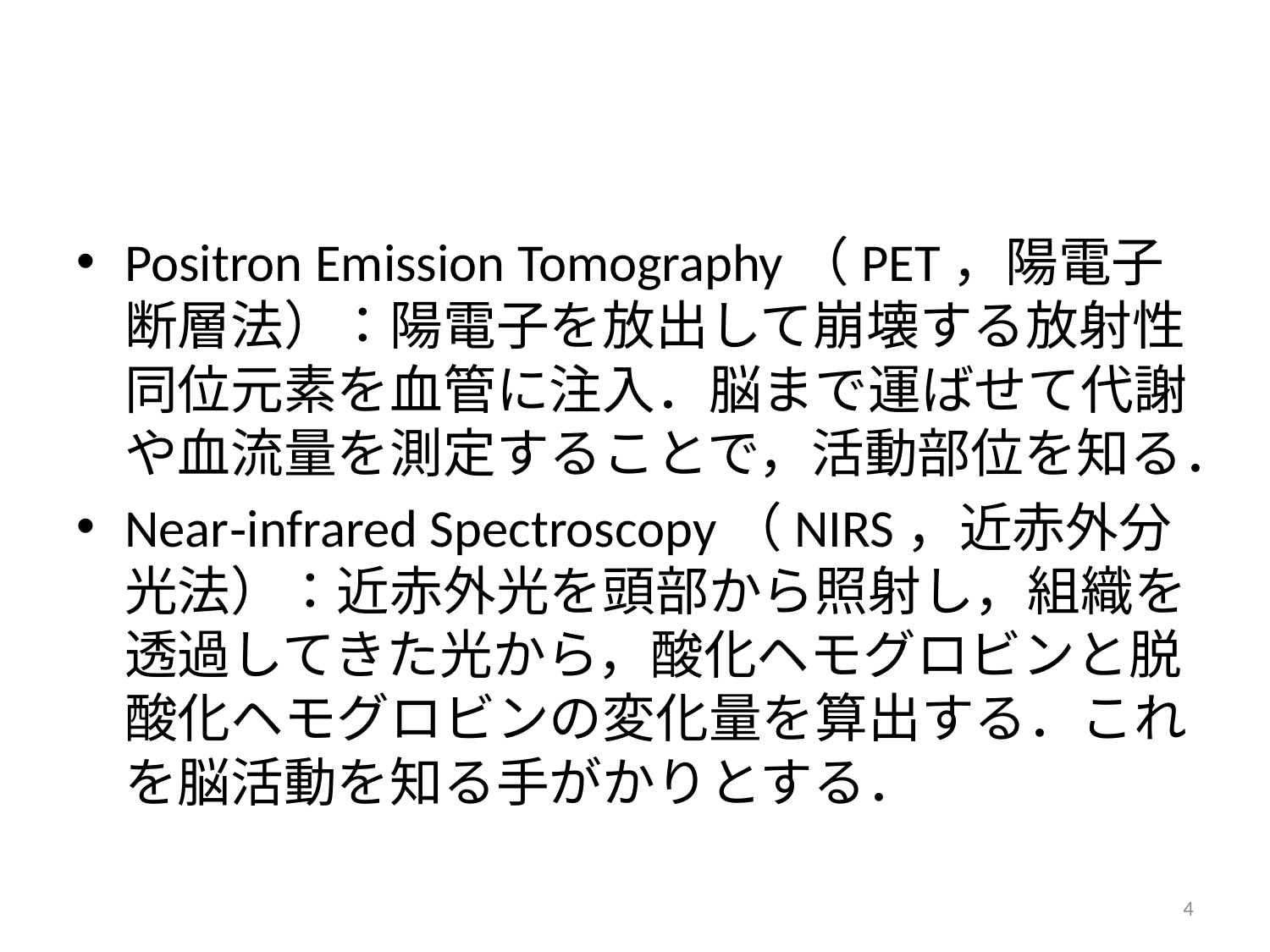

#
Positron Emission Tomography（PET，陽電子断層法）：陽電子を放出して崩壊する放射性同位元素を血管に注入．脳まで運ばせて代謝や血流量を測定することで，活動部位を知る．
Near‐infrared Spectroscopy（NIRS，近赤外分光法）：近赤外光を頭部から照射し，組織を透過してきた光から，酸化ヘモグロビンと脱酸化ヘモグロビンの変化量を算出する．これを脳活動を知る手がかりとする．

4